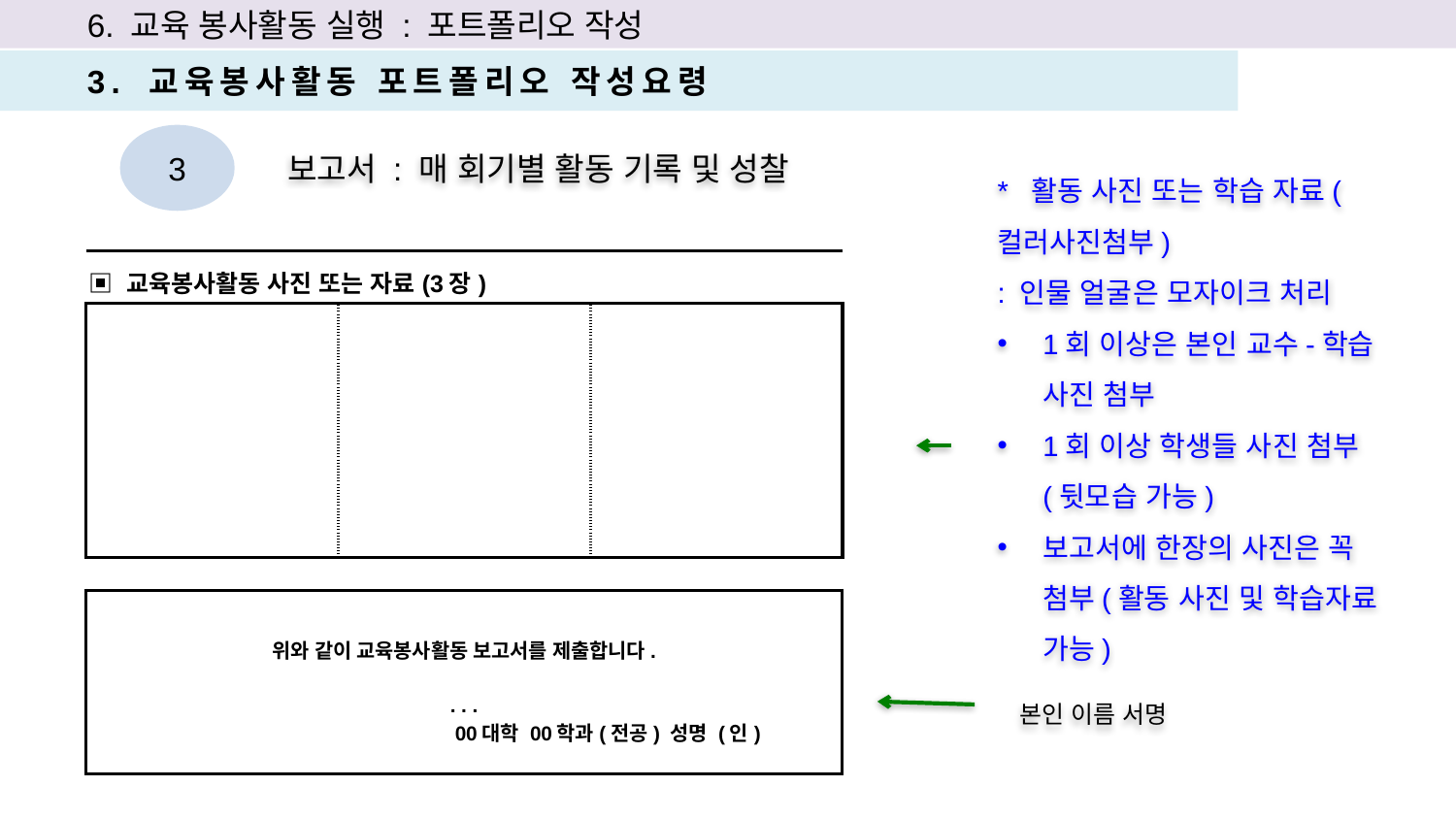

6. 교육 봉사활동 실행 : 포트폴리오 작성
3. 교육봉사활동 포트폴리오 작성요령
3
보고서 : 매 회기별 활동 기록 및 성찰

| ▣ 교육봉사활동 사진 또는 자료(3장) |  |  |
| --- | --- | --- |
|  |  |  |
*  활동 사진 또는 학습 자료(컬러사진첨부)
: 인물 얼굴은 모자이크 처리
1회 이상은 본인 교수-학습 사진 첨부
1회 이상 학생들 사진 첨부(뒷모습 가능)
보고서에 한장의 사진은 꼭 첨부(활동 사진 및 학습자료 가능)

| 위와 같이 교육봉사활동 보고서를 제출합니다. . . . 00대학 00학과(전공) 성명 (인) |
| --- |
본인 이름 서명